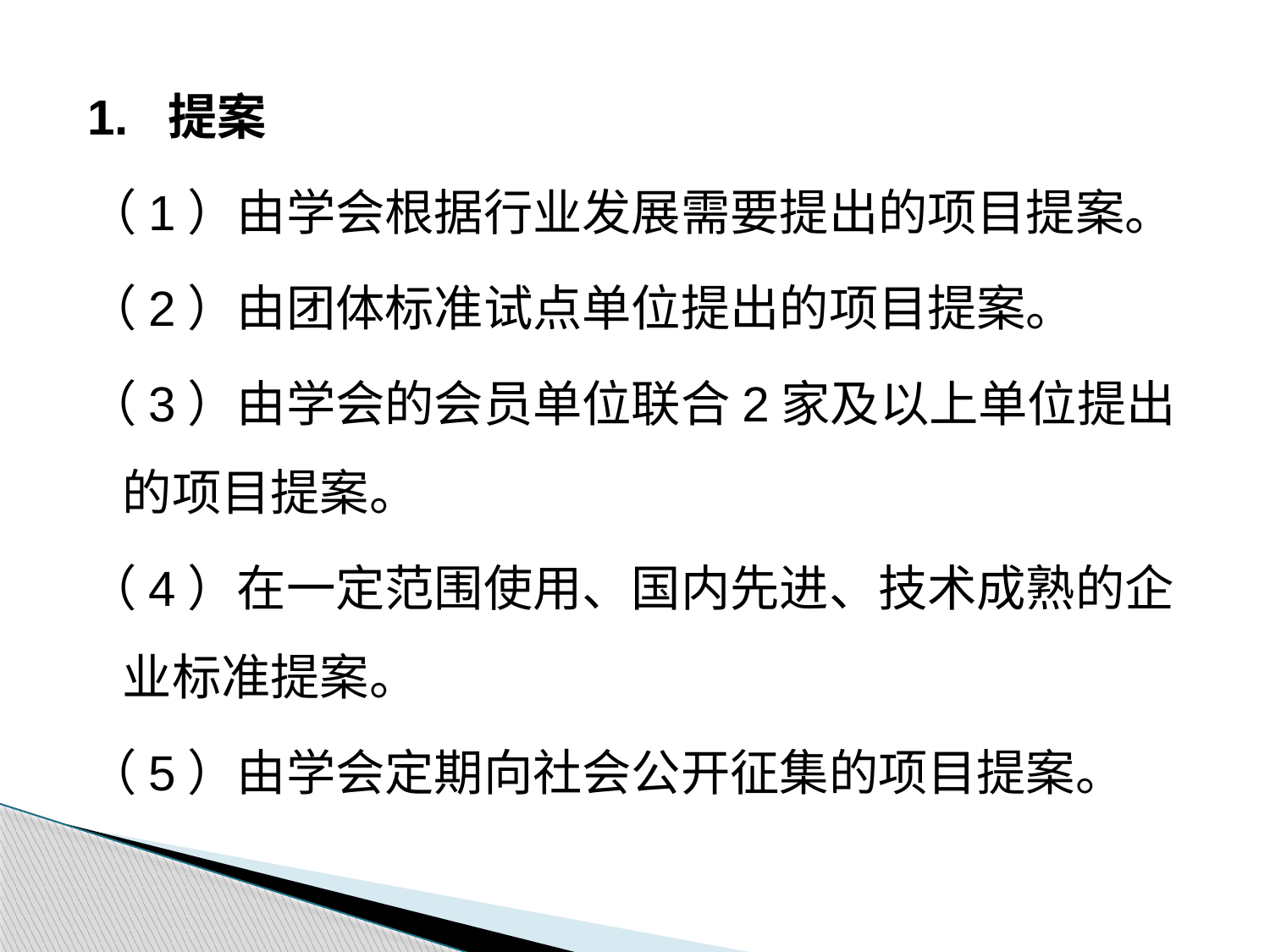

1.  提案
（1）由学会根据行业发展需要提出的项目提案。
（2）由团体标准试点单位提出的项目提案。
（3）由学会的会员单位联合2家及以上单位提出的项目提案。
（4）在一定范围使用、国内先进、技术成熟的企业标准提案。
（5）由学会定期向社会公开征集的项目提案。